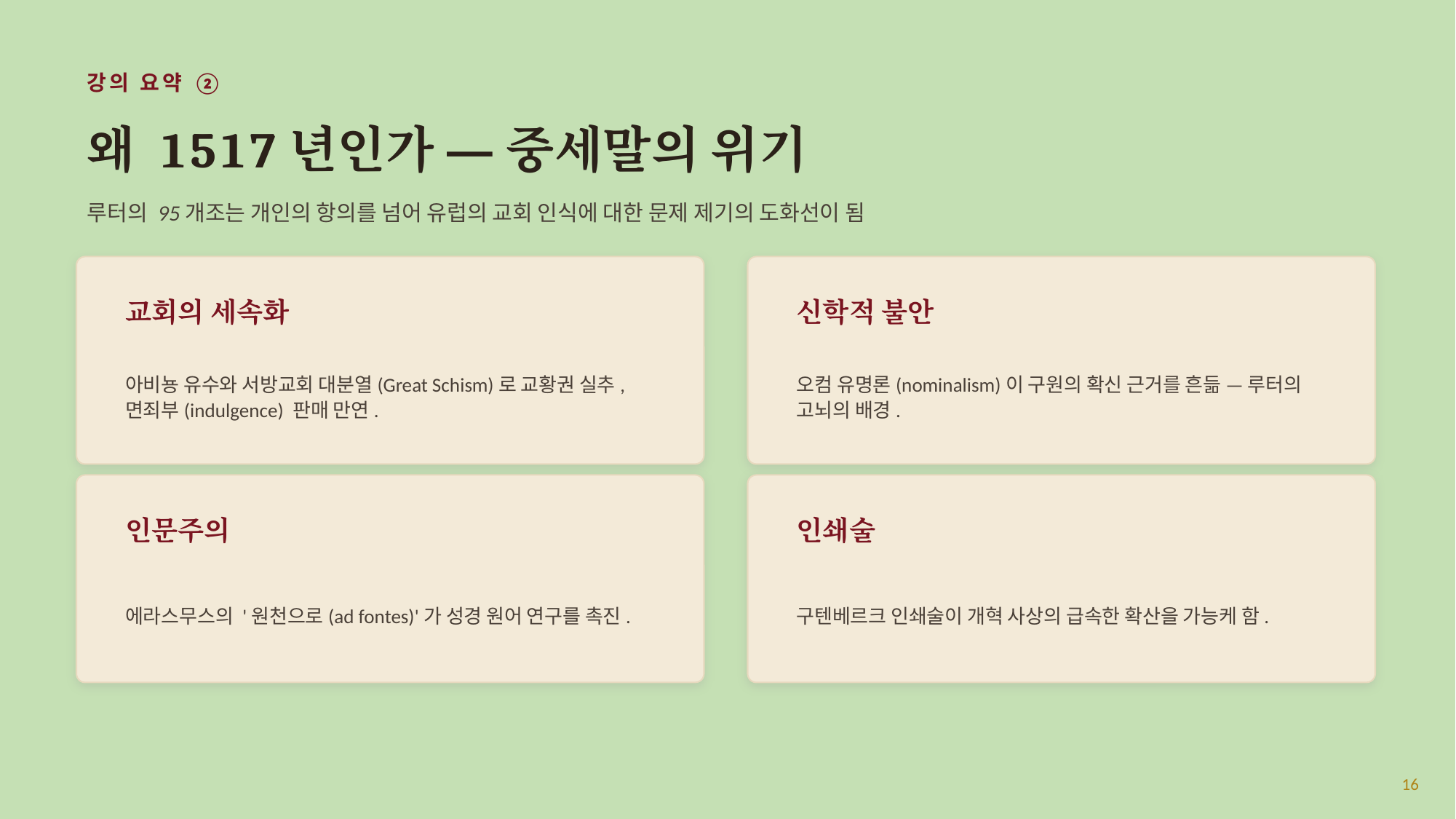

강의 요약 ②
왜 1517년인가 — 중세말의 위기
루터의 95개조는 개인의 항의를 넘어 유럽의 교회 인식에 대한 문제 제기의 도화선이 됨

교회의 세속화
신학적 불안
아비뇽 유수와 서방교회 대분열(Great Schism)로 교황권 실추, 면죄부(indulgence) 판매 만연.
오컴 유명론(nominalism)이 구원의 확신 근거를 흔듦 — 루터의 고뇌의 배경.

인문주의
인쇄술
에라스무스의 '원천으로(ad fontes)'가 성경 원어 연구를 촉진.
구텐베르크 인쇄술이 개혁 사상의 급속한 확산을 가능케 함.
16